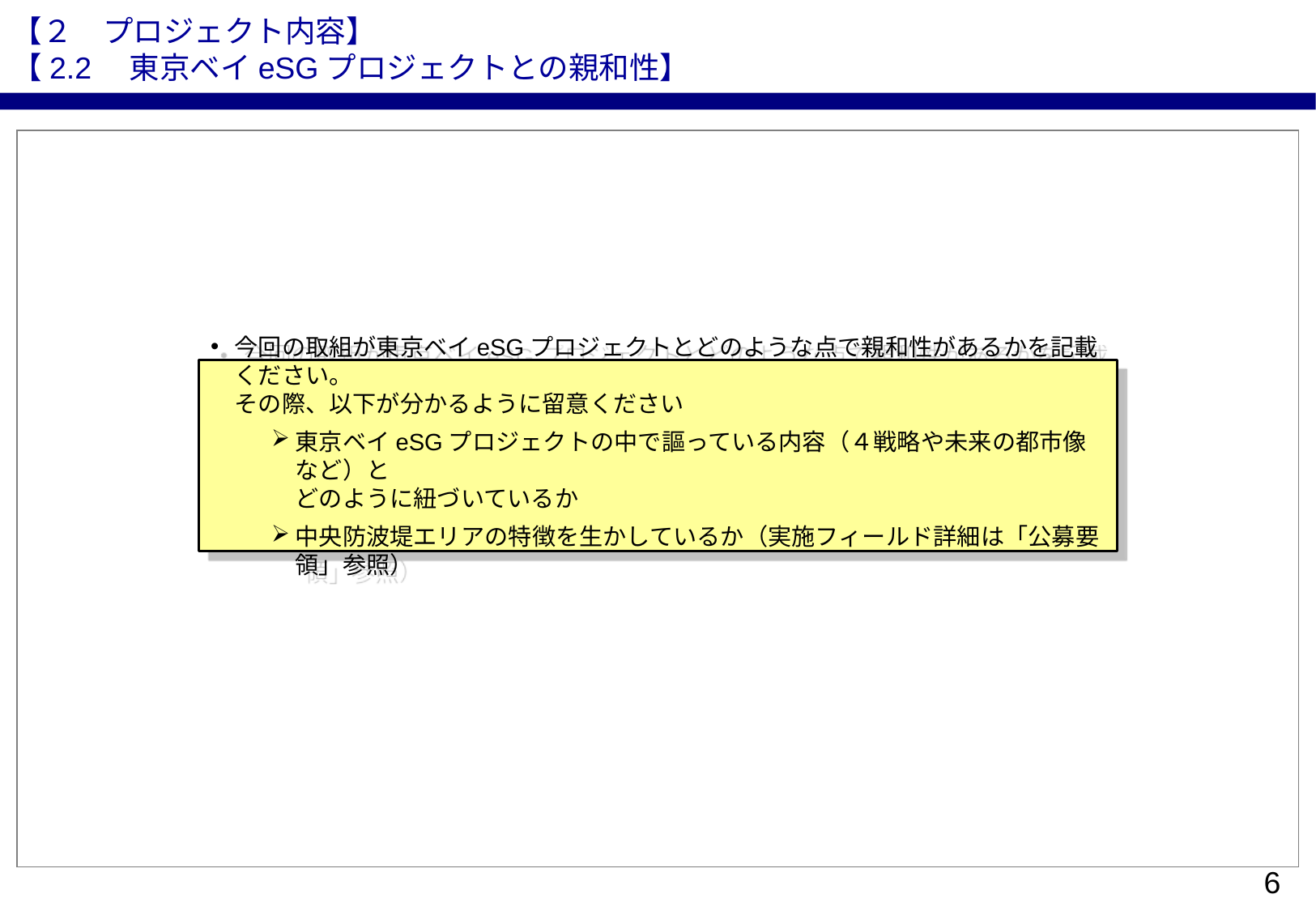

【２　プロジェクト内容】
【2.2　東京ベイeSGプロジェクトとの親和性】

今回の取組が東京ベイeSGプロジェクトとどのような点で親和性があるかを記載ください。
その際、以下が分かるように留意ください
東京ベイeSGプロジェクトの中で謳っている内容（４戦略や未来の都市像など）と
どのように紐づいているか
中央防波堤エリアの特徴を生かしているか（実施フィールド詳細は「公募要領」参照）